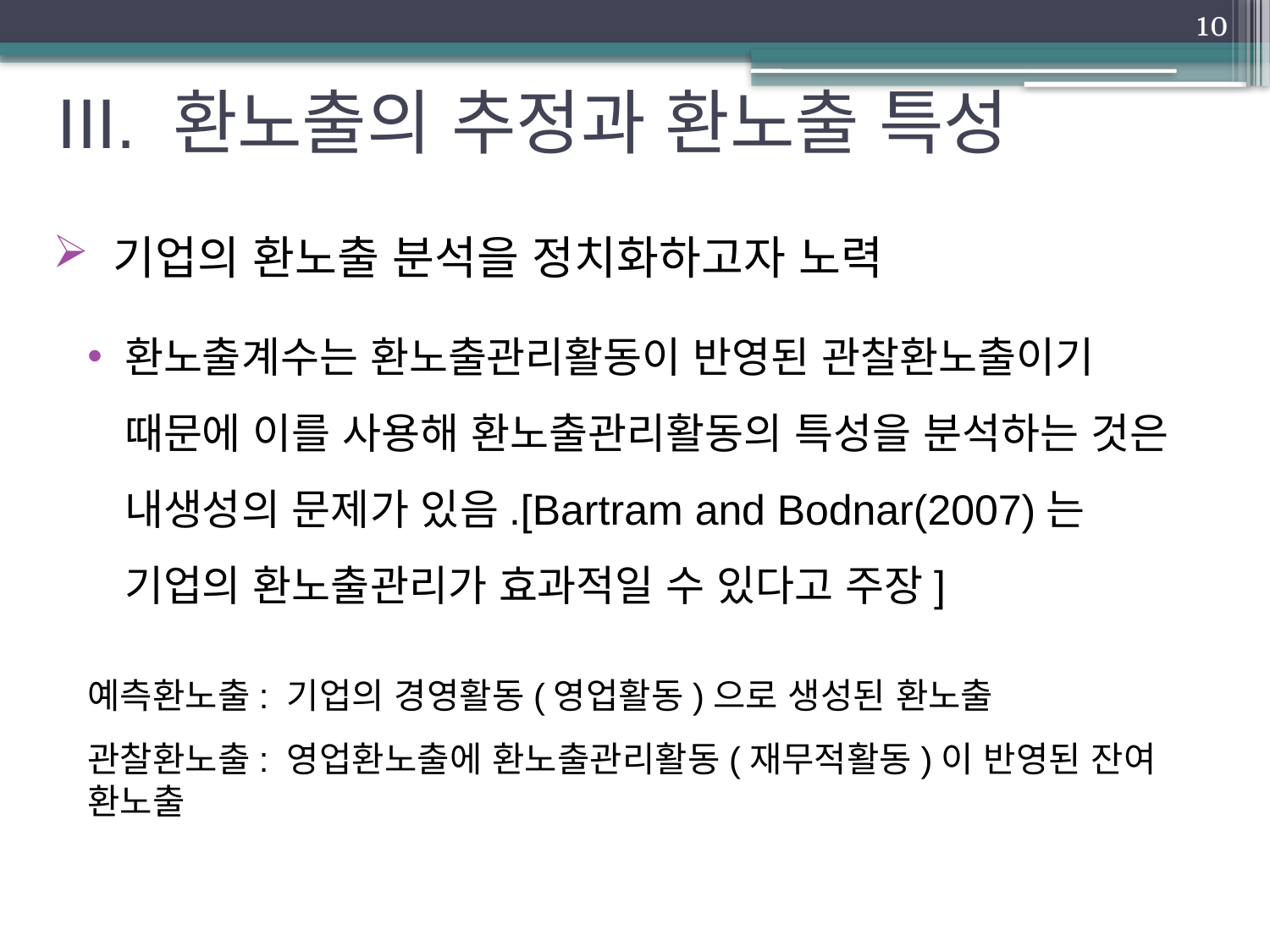

10
# III. 환노출의 추정과 환노출 특성
 기업의 환노출 분석을 정치화하고자 노력
환노출계수는 환노출관리활동이 반영된 관찰환노출이기 때문에 이를 사용해 환노출관리활동의 특성을 분석하는 것은 내생성의 문제가 있음.[Bartram and Bodnar(2007)는 기업의 환노출관리가 효과적일 수 있다고 주장]
예측환노출: 기업의 경영활동(영업활동)으로 생성된 환노출
관찰환노출: 영업환노출에 환노출관리활동(재무적활동)이 반영된 잔여 환노출